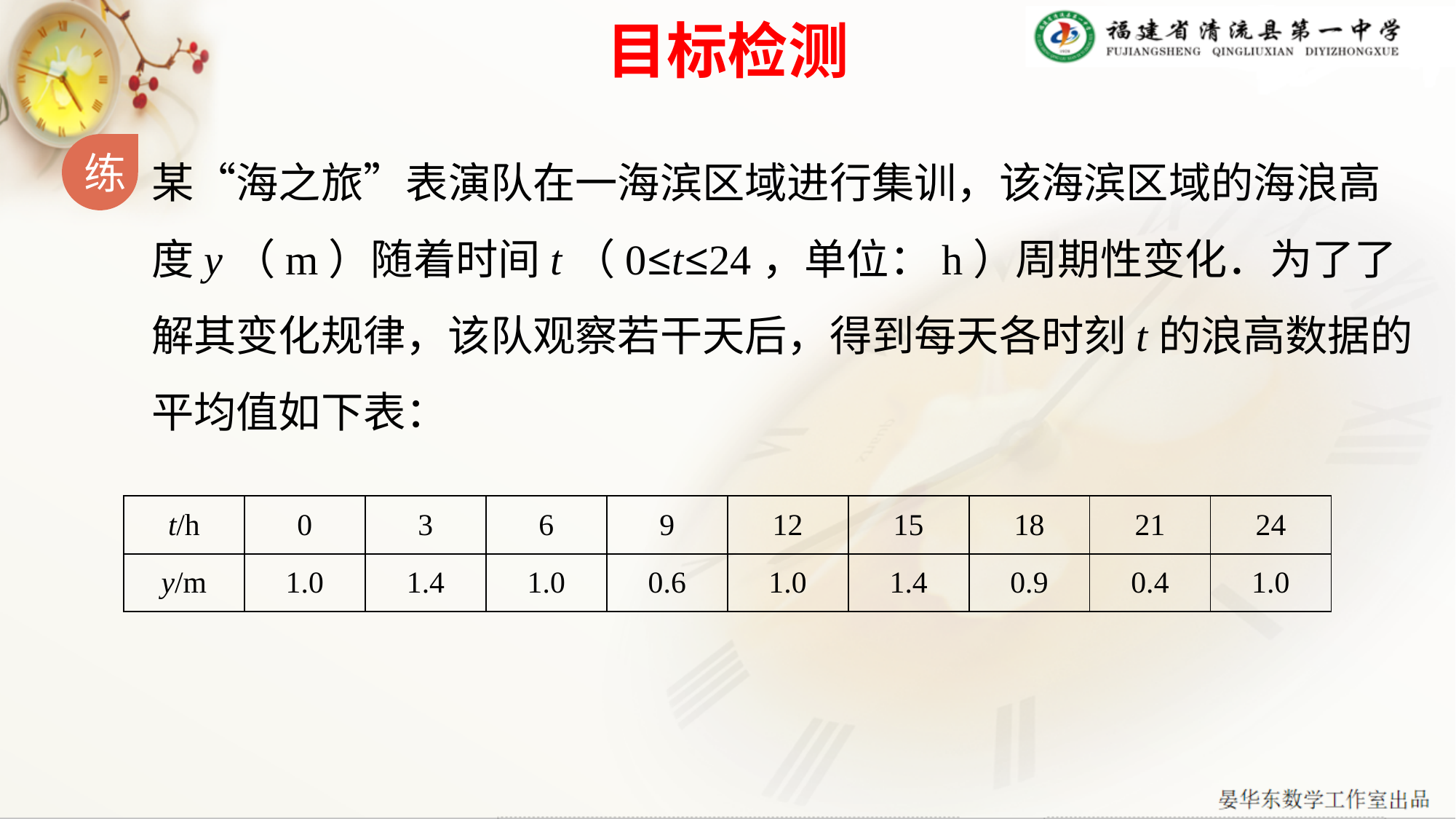

# 目标检测

某“海之旅”表演队在一海滨区域进行集训，该海滨区域的海浪高度y（m）随着时间t（0≤t≤24，单位：h）周期性变化．为了了解其变化规律，该队观察若干天后，得到每天各时刻t的浪高数据的平均值如下表：
练
| t/h | 0 | 3 | 6 | 9 | 12 | 15 | 18 | 21 | 24 |
| --- | --- | --- | --- | --- | --- | --- | --- | --- | --- |
| y/m | 1.0 | 1.4 | 1.0 | 0.6 | 1.0 | 1.4 | 0.9 | 0.4 | 1.0 |